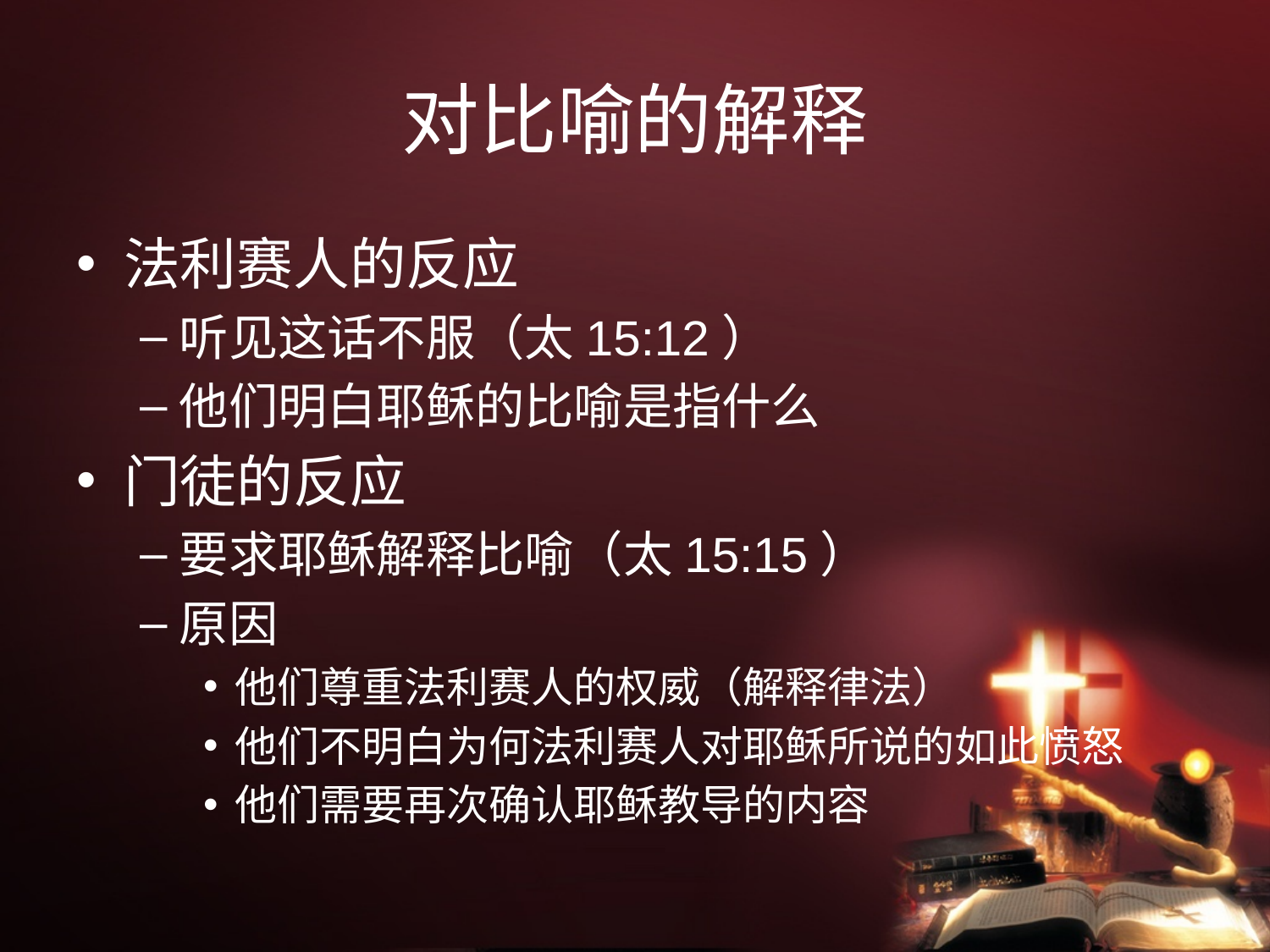

# 对比喻的解释
法利赛人的反应
听见这话不服（太15:12）
他们明白耶稣的比喻是指什么
门徒的反应
要求耶稣解释比喻（太15:15）
原因
他们尊重法利赛人的权威（解释律法）
他们不明白为何法利赛人对耶稣所说的如此愤怒
他们需要再次确认耶稣教导的内容